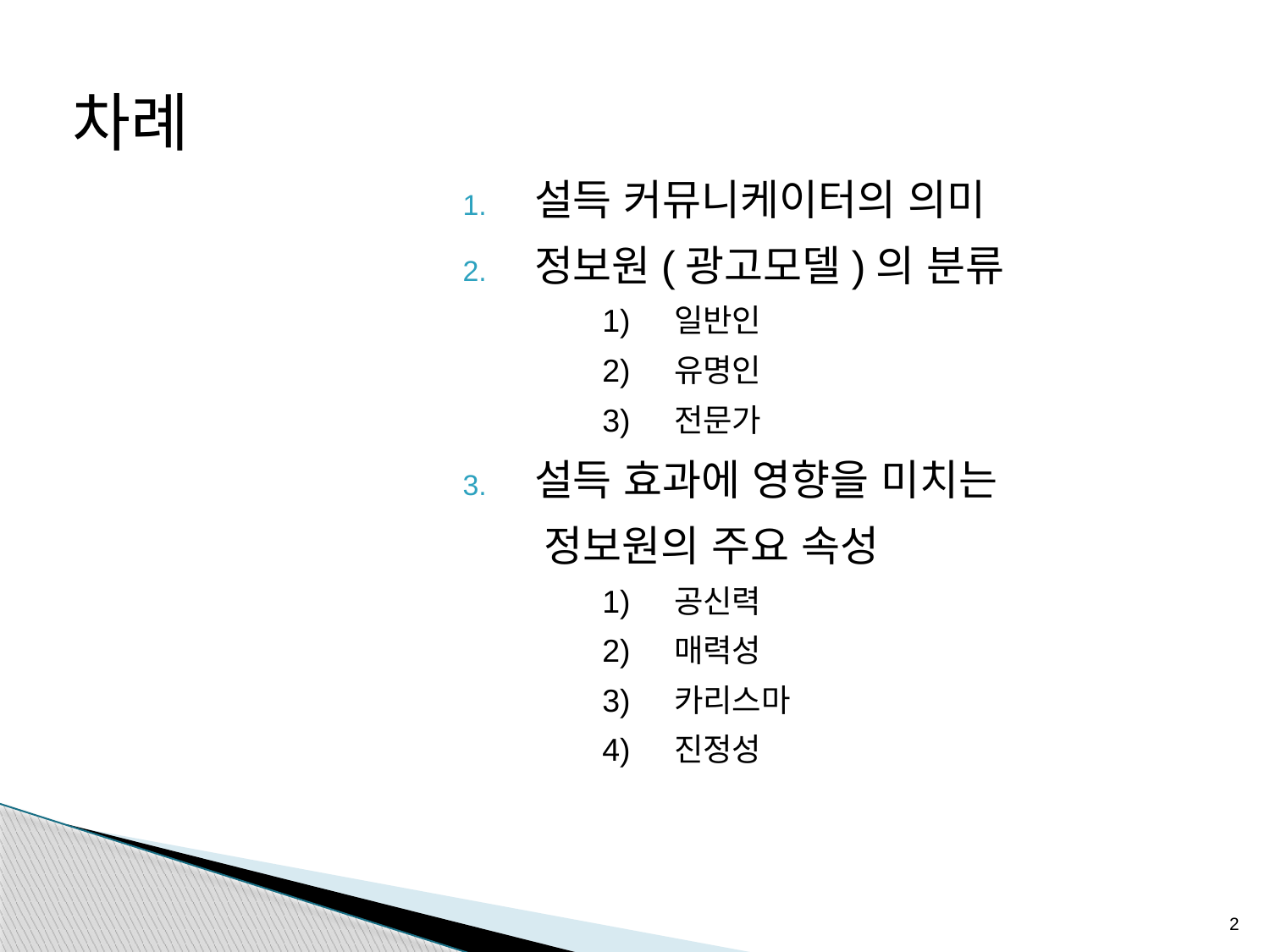

차례
설득 커뮤니케이터의 의미
정보원(광고모델)의 분류
일반인
유명인
전문가
설득 효과에 영향을 미치는
      정보원의 주요 속성
공신력
매력성
카리스마
진정성

2